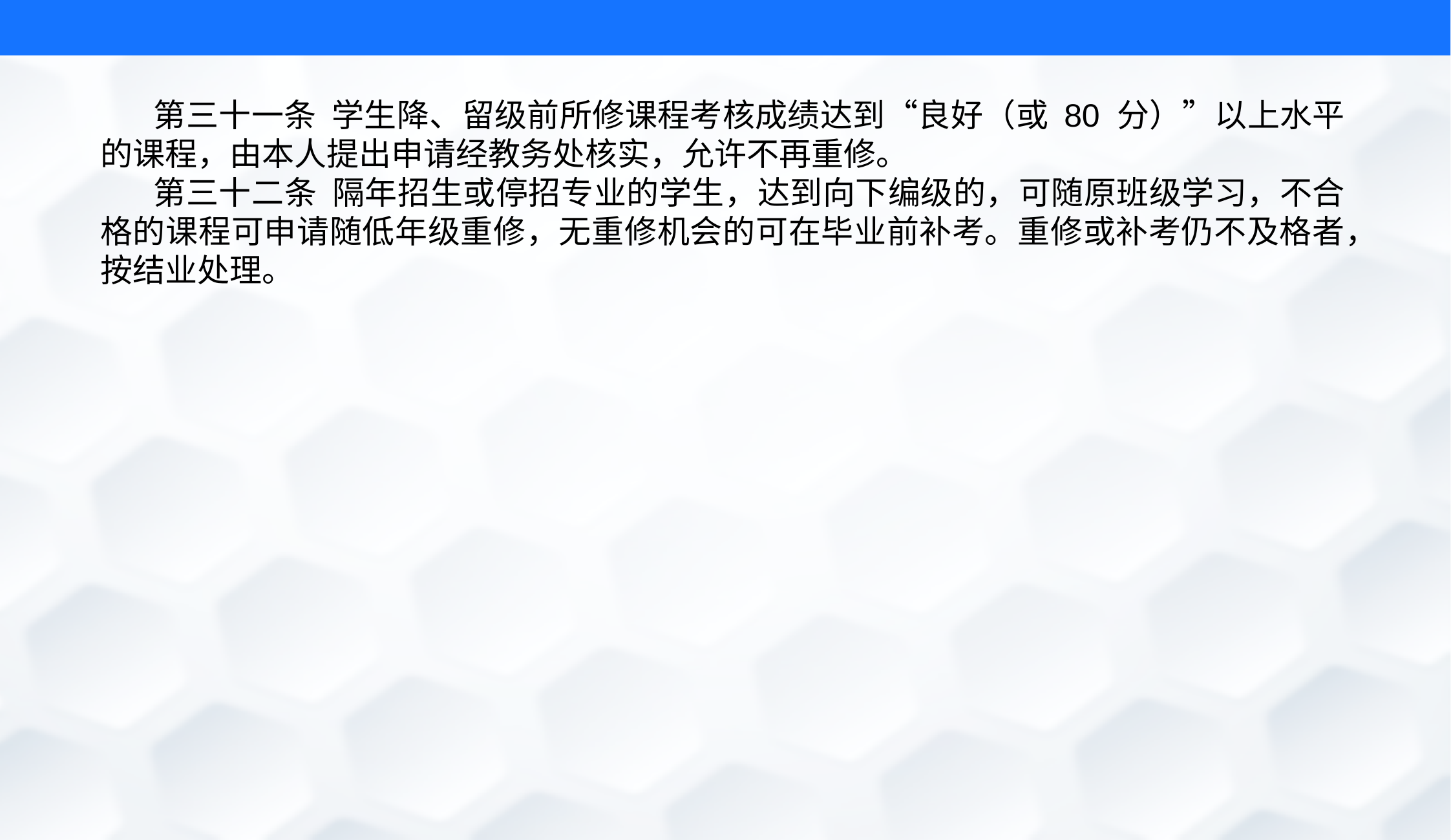

第三十一条  学生降、留级前所修课程考核成绩达到“良好（或 80 分）”以上水平的课程，由本人提出申请经教务处核实，允许不再重修。
第三十二条  隔年招生或停招专业的学生，达到向下编级的，可随原班级学习，不合格的课程可申请随低年级重修，无重修机会的可在毕业前补考。重修或补考仍不及格者，按结业处理。